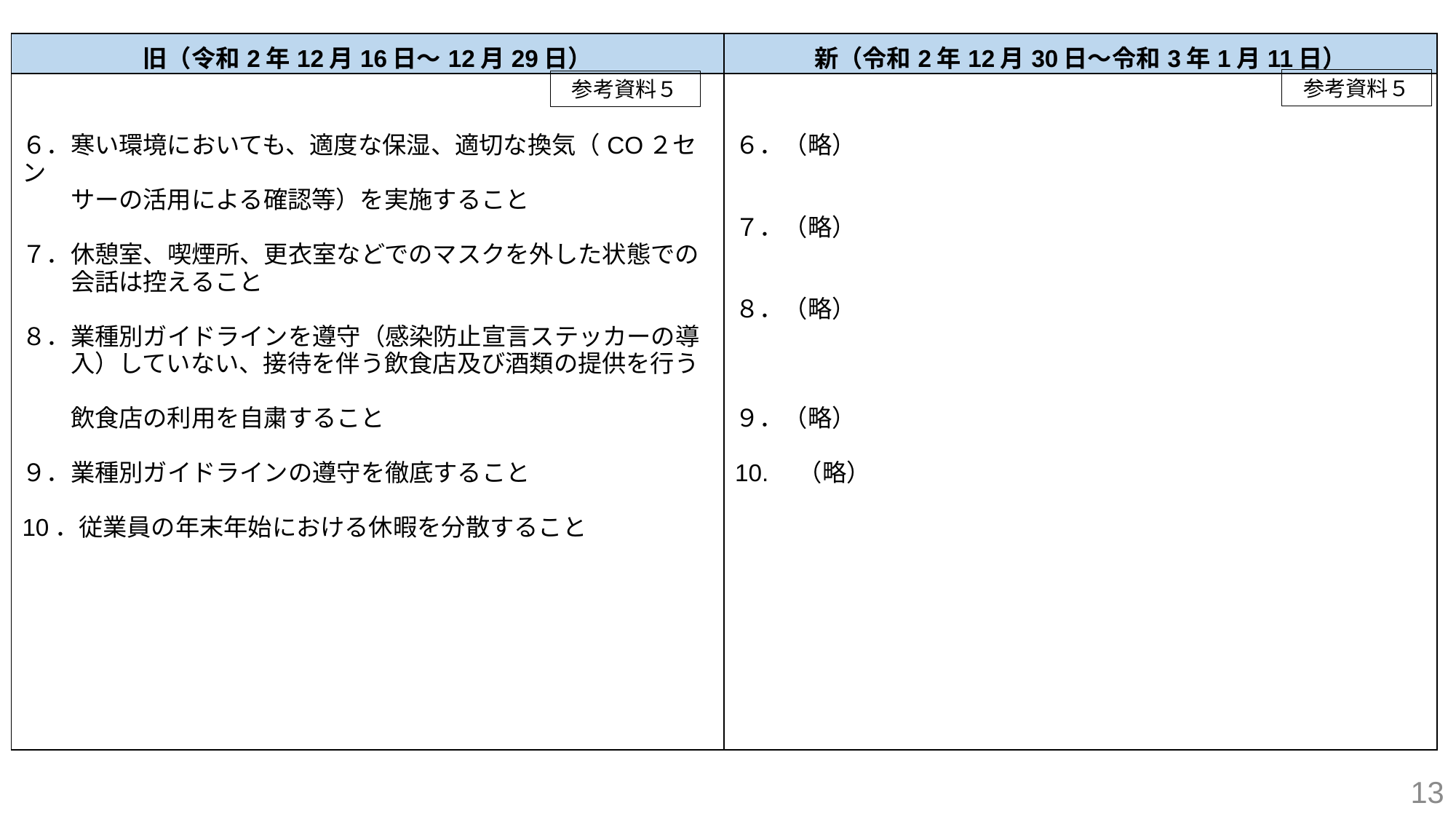

| 旧（令和2年12月16日～12月29日） | 新（令和2年12月30日～令和3年1月11日） |
| --- | --- |
| ６．寒い環境においても、適度な保湿、適切な換気（CO２セン 　　サーの活用による確認等）を実施すること ７．休憩室、喫煙所、更衣室などでのマスクを外した状態での 　　会話は控えること ８．業種別ガイドラインを遵守（感染防止宣言ステッカーの導 　　入）していない、接待を伴う飲食店及び酒類の提供を行う　 　　飲食店の利用を自粛すること ９．業種別ガイドラインの遵守を徹底すること 10．従業員の年末年始における休暇を分散すること | ６．（略） ７．（略） ８．（略） ９．（略） 10.　（略） |

参考資料５
参考資料５

13